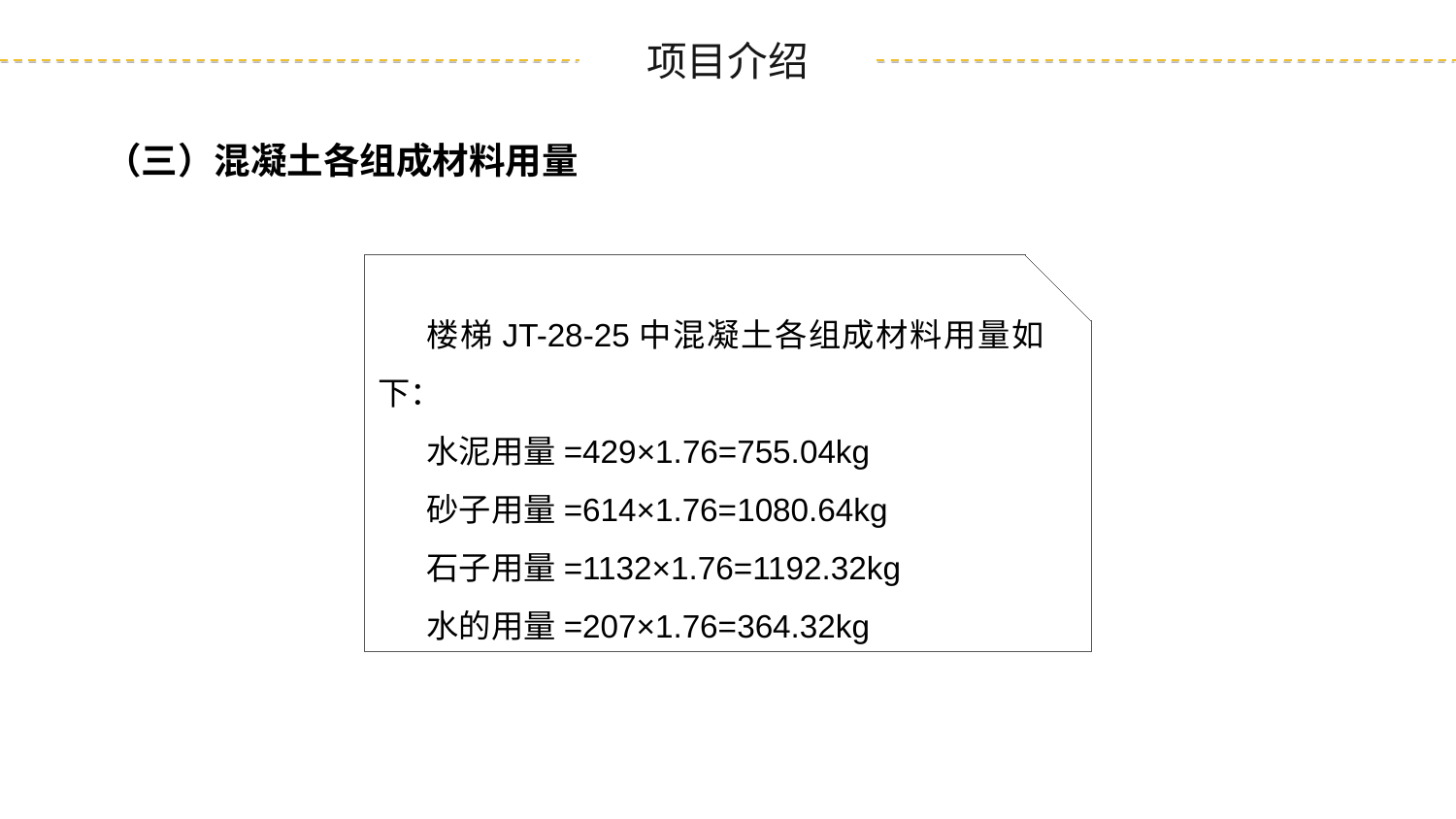

（三）混凝土各组成材料用量
楼梯JT-28-25中混凝土各组成材料用量如下：
水泥用量=429×1.76=755.04kg
砂子用量=614×1.76=1080.64kg
石子用量=1132×1.76=1192.32kg
水的用量=207×1.76=364.32kg